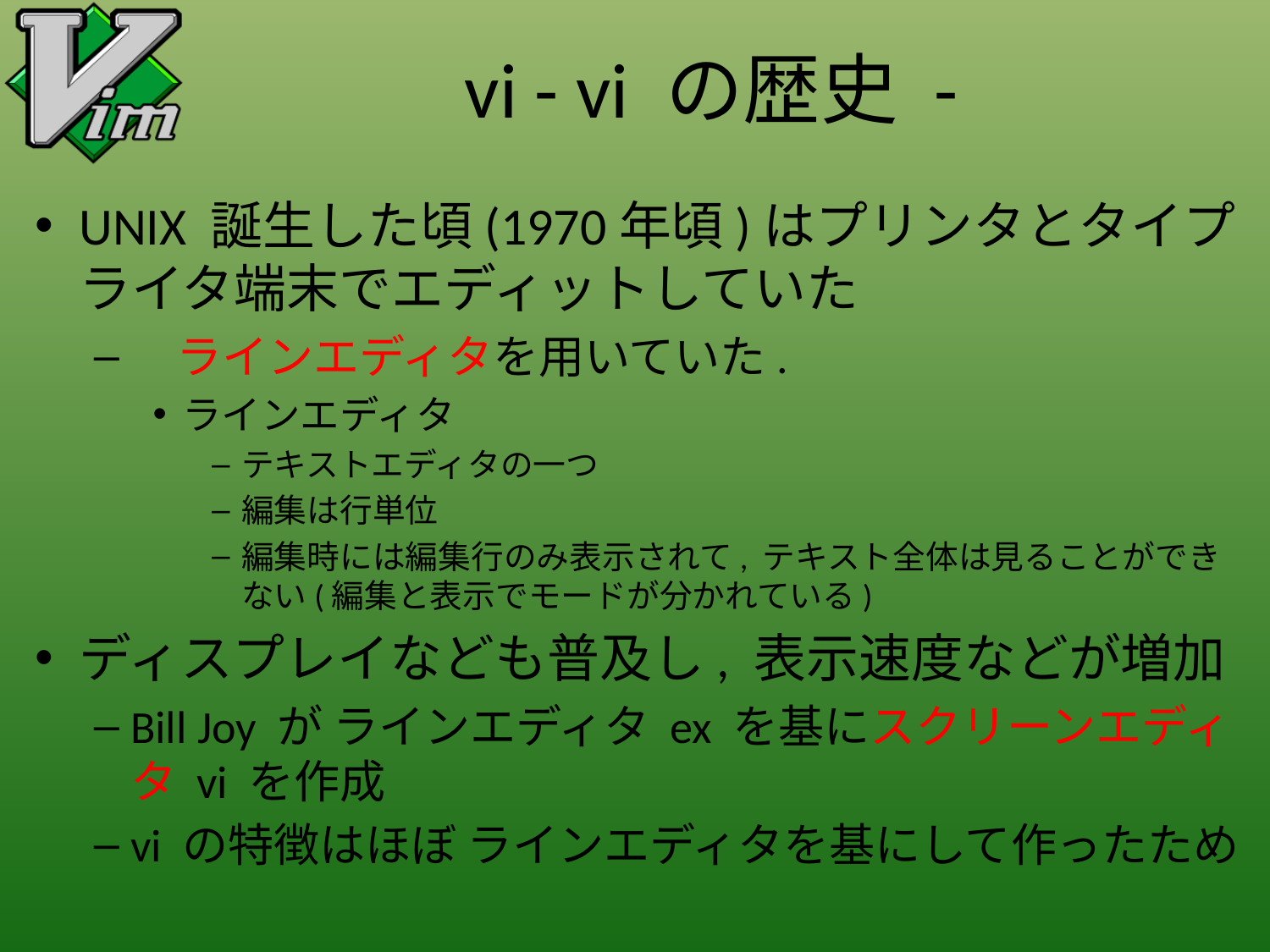

# vi - vi の歴史 -
UNIX 誕生した頃(1970年頃)はプリンタとタイプライタ端末でエディットしていた
　ラインエディタを用いていた.
ラインエディタ
テキストエディタの一つ
編集は行単位
編集時には編集行のみ表示されて, テキスト全体は見ることができない(編集と表示でモードが分かれている)
ディスプレイなども普及し, 表示速度などが増加
Bill Joy が ラインエディタ ex を基にスクリーンエディタ vi を作成
vi の特徴はほぼ ラインエディタを基にして作ったため